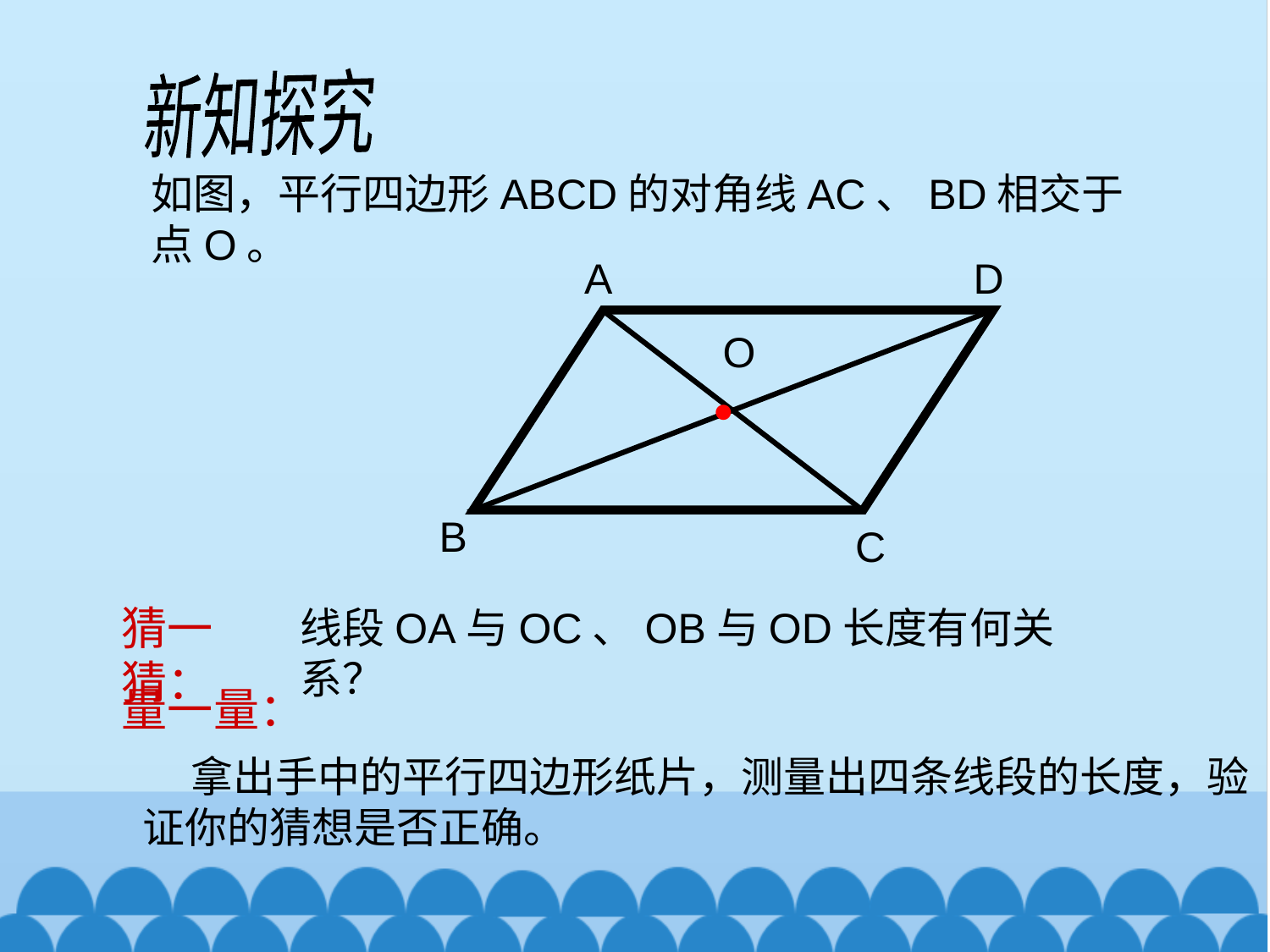

新知探究
如图，平行四边形ABCD的对角线AC、BD相交于点O。
A
D

B
C

O
●
猜一猜：
线段OA与OC、OB与OD长度有何关系？
量一量：
    拿出手中的平行四边形纸片，测量出四条线段的长度，验证你的猜想是否正确。